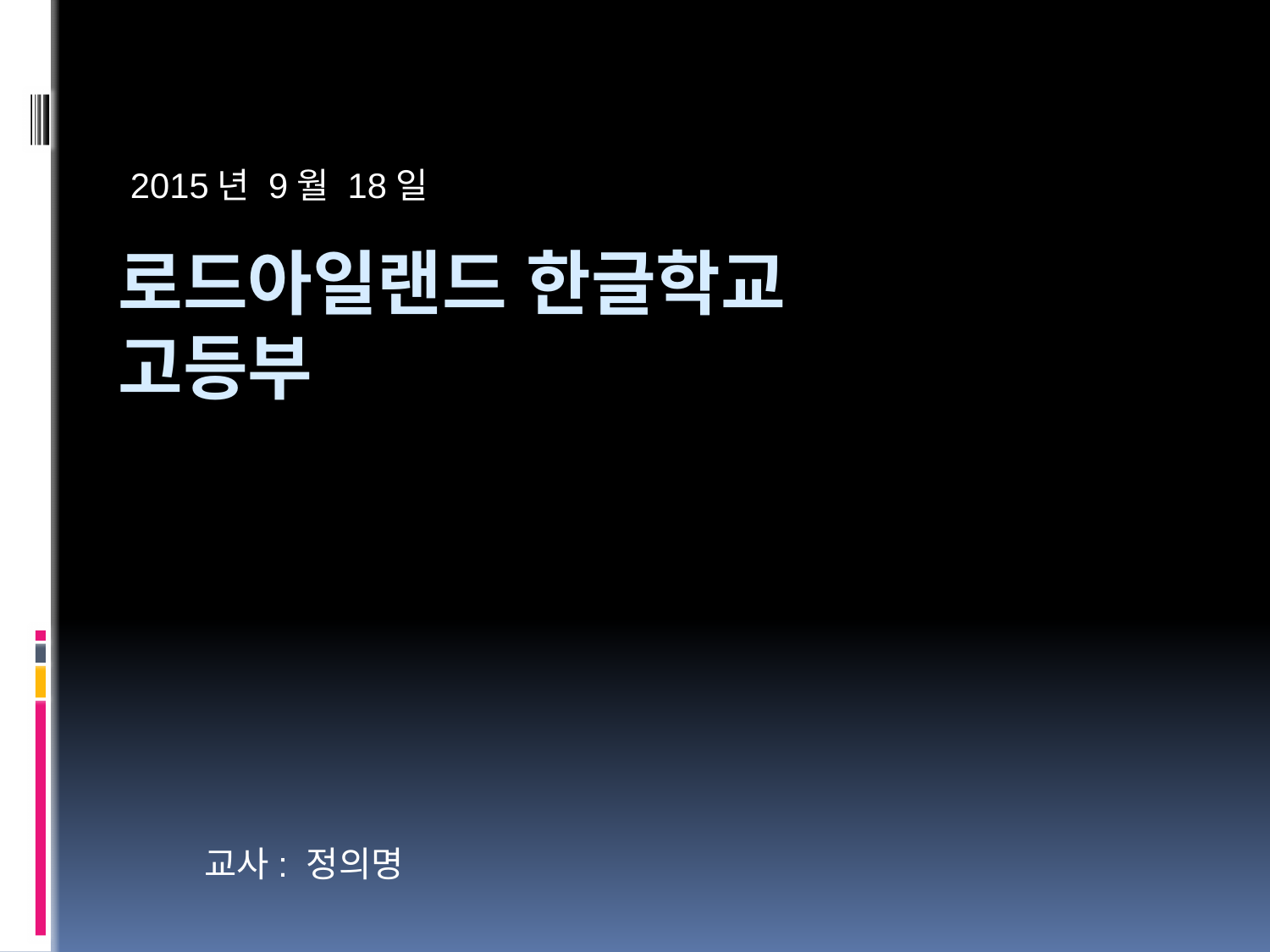

2015년 9월 18일
# 로드아일랜드 한글학교 고등부
교사: 정의명